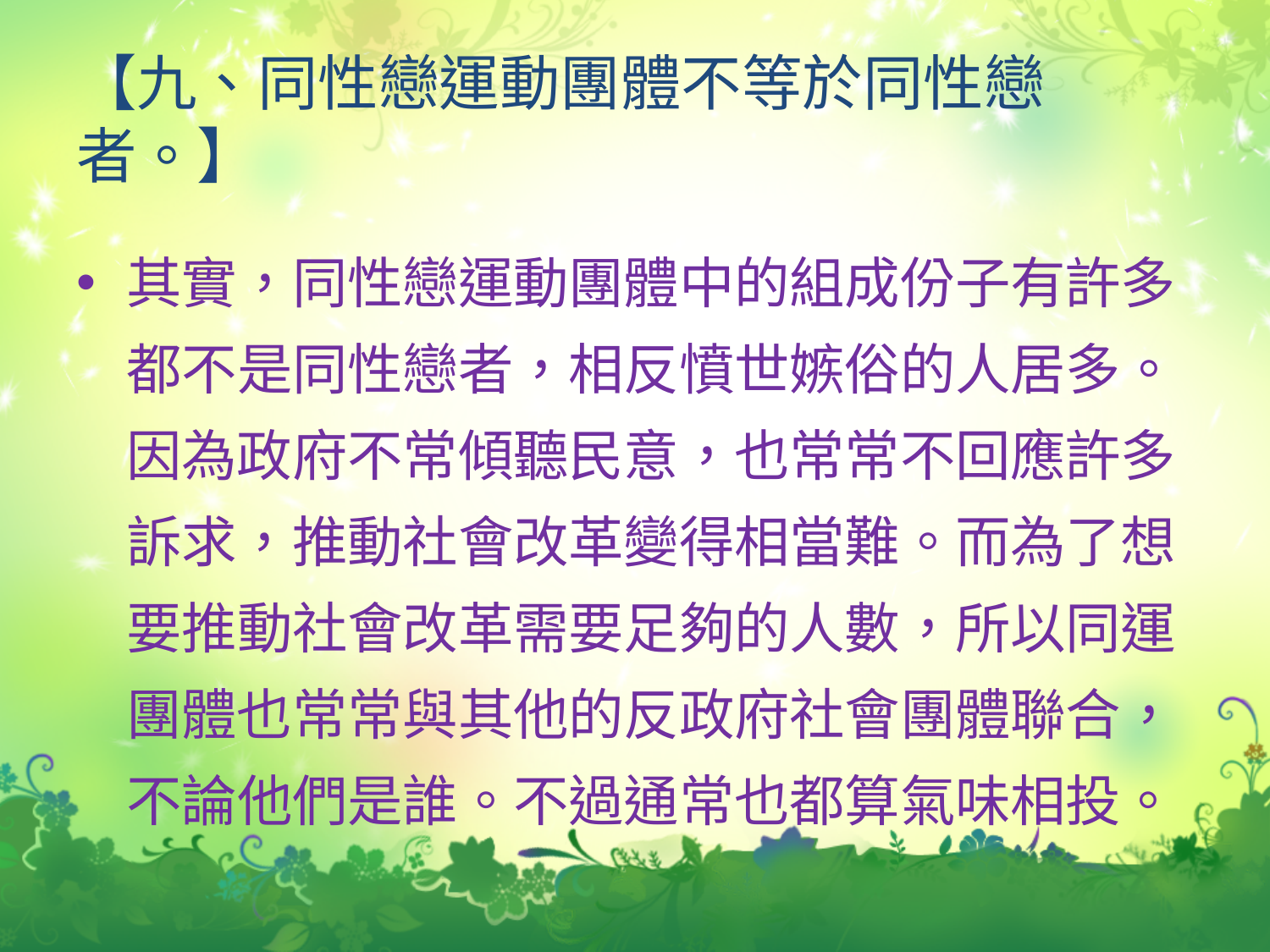

# 【九、同性戀運動團體不等於同性戀者。】
其實，同性戀運動團體中的組成份子有許多都不是同性戀者，相反憤世嫉俗的人居多。因為政府不常傾聽民意，也常常不回應許多訴求，推動社會改革變得相當難。而為了想要推動社會改革需要足夠的人數，所以同運團體也常常與其他的反政府社會團體聯合，不論他們是誰。不過通常也都算氣味相投。